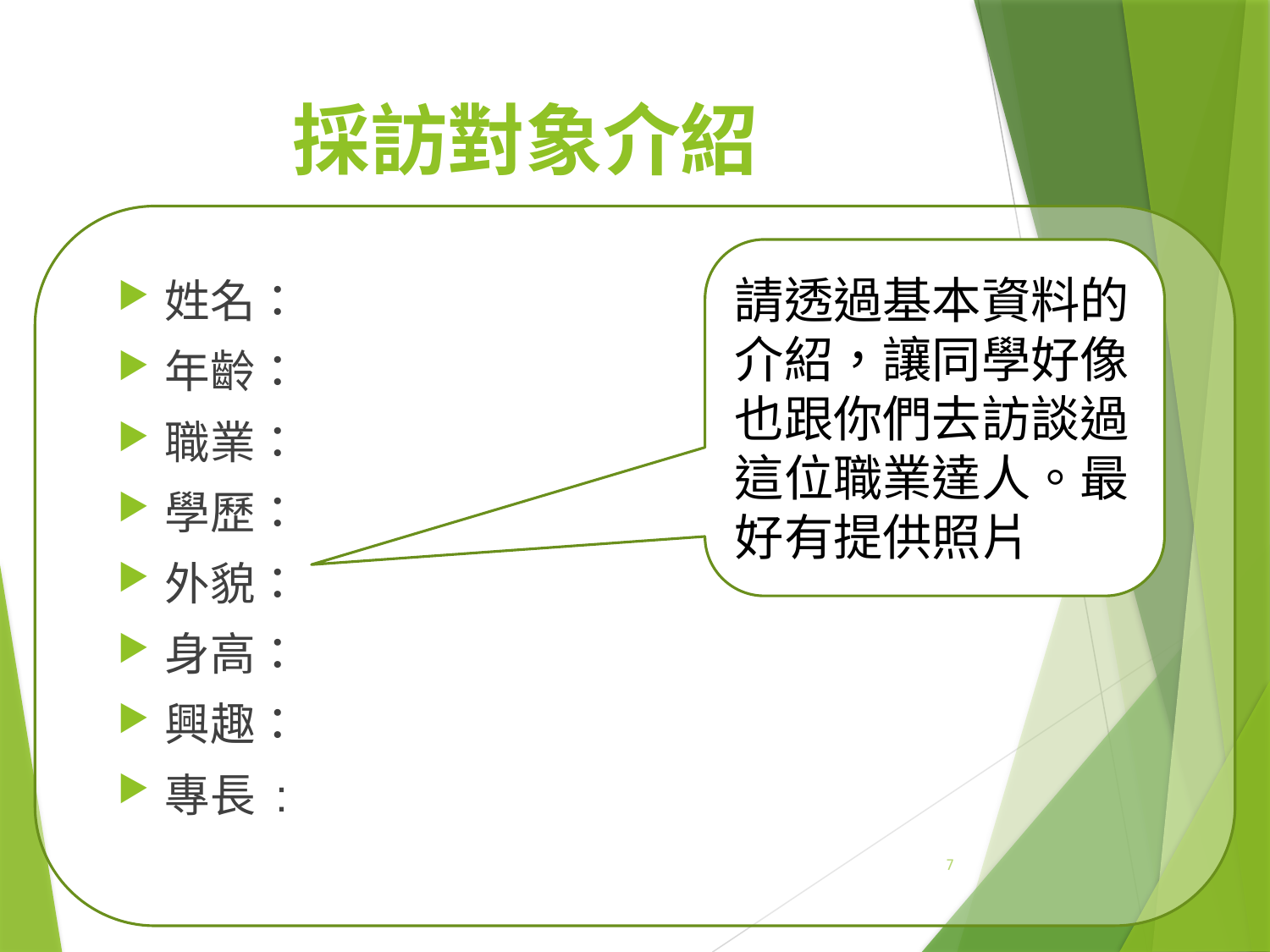

# 採訪對象介紹

請透過基本資料的介紹，讓同學好像也跟你們去訪談過這位職業達人。最好有提供照片
姓名：
年齡：
職業：
學歷：
外貌：
身高：
興趣：
專長 :
7